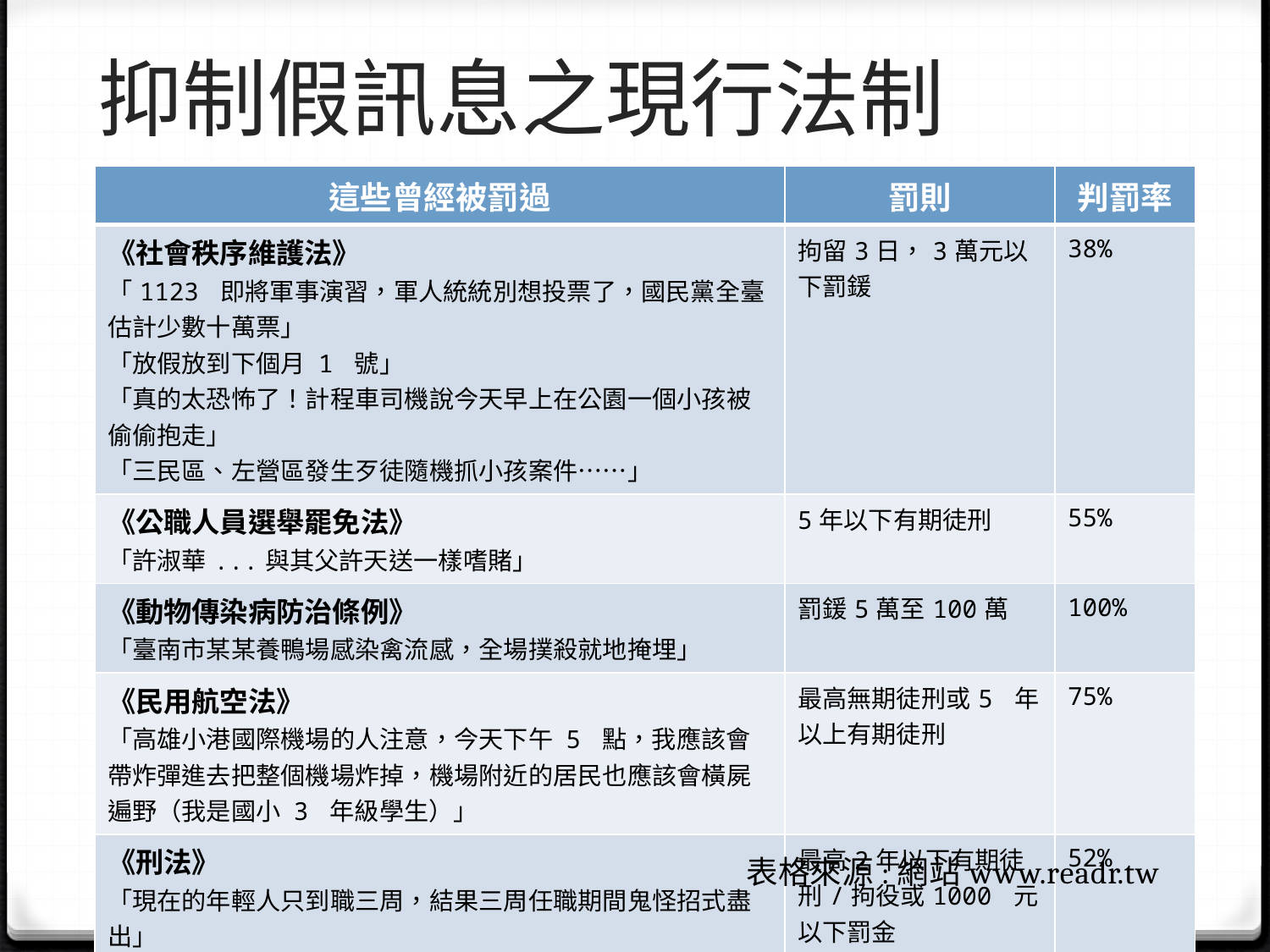

# 抑制假訊息之現行法制
| 這些曾經被罰過 | 罰則 | 判罰率 |
| --- | --- | --- |
| 《社會秩序維護法》 「1123 即將軍事演習，軍人統統別想投票了，國民黨全臺估計少數十萬票」 「放假放到下個月 1 號」 「真的太恐怖了！計程車司機說今天早上在公園一個小孩被偷偷抱走」 「三民區、左營區發生歹徒隨機抓小孩案件⋯⋯」 | 拘留3日，3萬元以下罰鍰 | 38% |
| 《公職人員選舉罷免法》 「許淑華...與其父許天送一樣嗜賭」 | 5年以下有期徒刑 | ​​55% |
| 《動物傳染病防治條例》 「臺南市某某養鴨場感染禽流感，全場撲殺就地掩埋」 | 罰鍰5萬至100萬 | 100% |
| 《民用航空法》 「高雄小港國際機場的人注意，今天下午 5 點，我應該會帶炸彈進去把整個機場炸掉，機場附近的居民也應該會橫屍遍野（我是國小 3 年級學生）」 | 最高無期徒刑或5 年以上有期徒刑 | 75% |
| 《刑法》 「現在的年輕人只到職三周，結果三周任職期間鬼怪招式盡出」 | 最高2年以下有期徒刑/拘役或1000 元以下罰金 | 52% |
表格來源:網站www.readr.tw